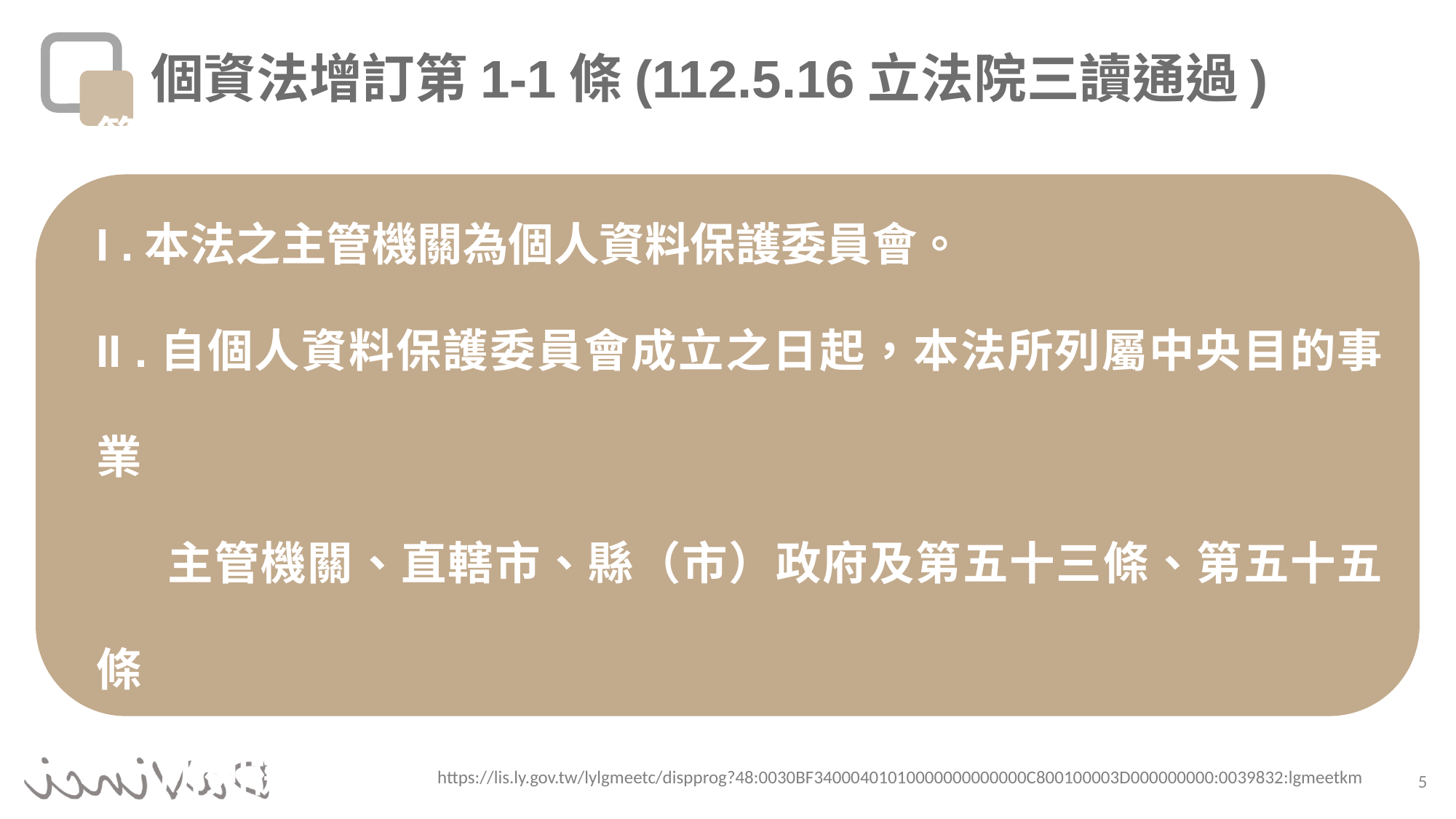

個資法增訂第1-1條(112.5.16立法院三讀通過)
第一條之一
I .本法之主管機關為個人資料保護委員會。
II .自個人資料保護委員會成立之日起，本法所列屬中央目的事業
     主管機關、直轄市、縣（市）政府及第五十三條、第五十五條
     所列機關之權責事項，由該會管轄。

5
https://lis.ly.gov.tw/lylgmeetc/dispprog?48:0030BF34000401010000000000000C800100003D000000000:0039832:lgmeetkm